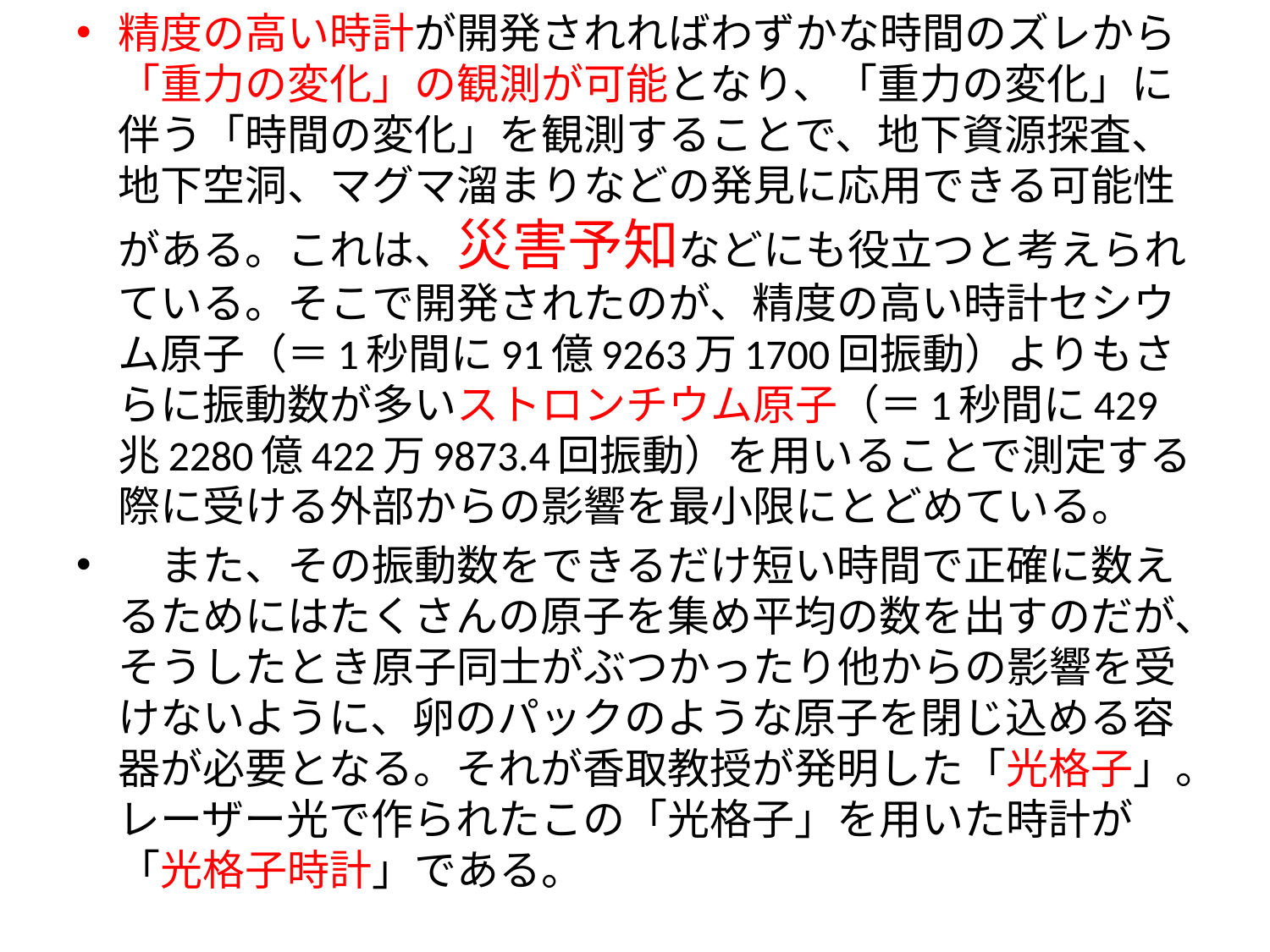

精度の高い時計が開発されればわずかな時間のズレから「重力の変化」の観測が可能となり、「重力の変化」に伴う「時間の変化」を観測することで、地下資源探査、地下空洞、マグマ溜まりなどの発見に応用できる可能性がある。これは、災害予知などにも役立つと考えられている。そこで開発されたのが、精度の高い時計セシウム原子（＝1秒間に91億9263万1700回振動）よりもさらに振動数が多いストロンチウム原子（＝1秒間に429兆2280億422万9873.4回振動）を用いることで測定する際に受ける外部からの影響を最小限にとどめている。
　また、その振動数をできるだけ短い時間で正確に数えるためにはたくさんの原子を集め平均の数を出すのだが、そうしたとき原子同士がぶつかったり他からの影響を受けないように、卵のパックのような原子を閉じ込める容器が必要となる。それが香取教授が発明した「光格子」。レーザー光で作られたこの「光格子」を用いた時計が「光格子時計」である。